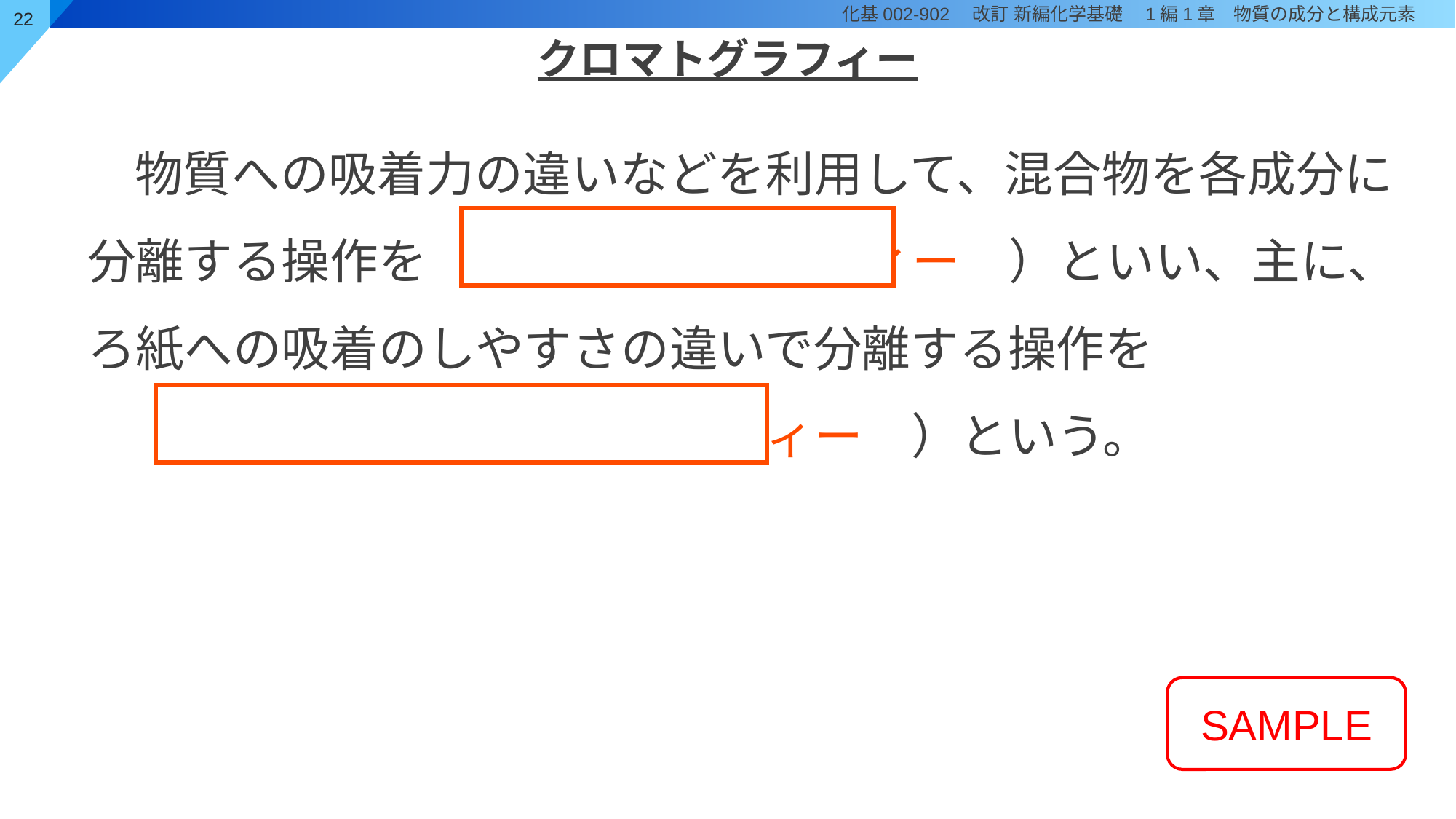

# クロマトグラフィー
物質への吸着力の違いなどを利用して、混合物を各成分に分離する操作を（　クロマトグラフィー　）といい、主に、ろ紙への吸着のしやすさの違いで分離する操作を
　（　ペーパークロマトグラフィー　）という。

SAMPLE